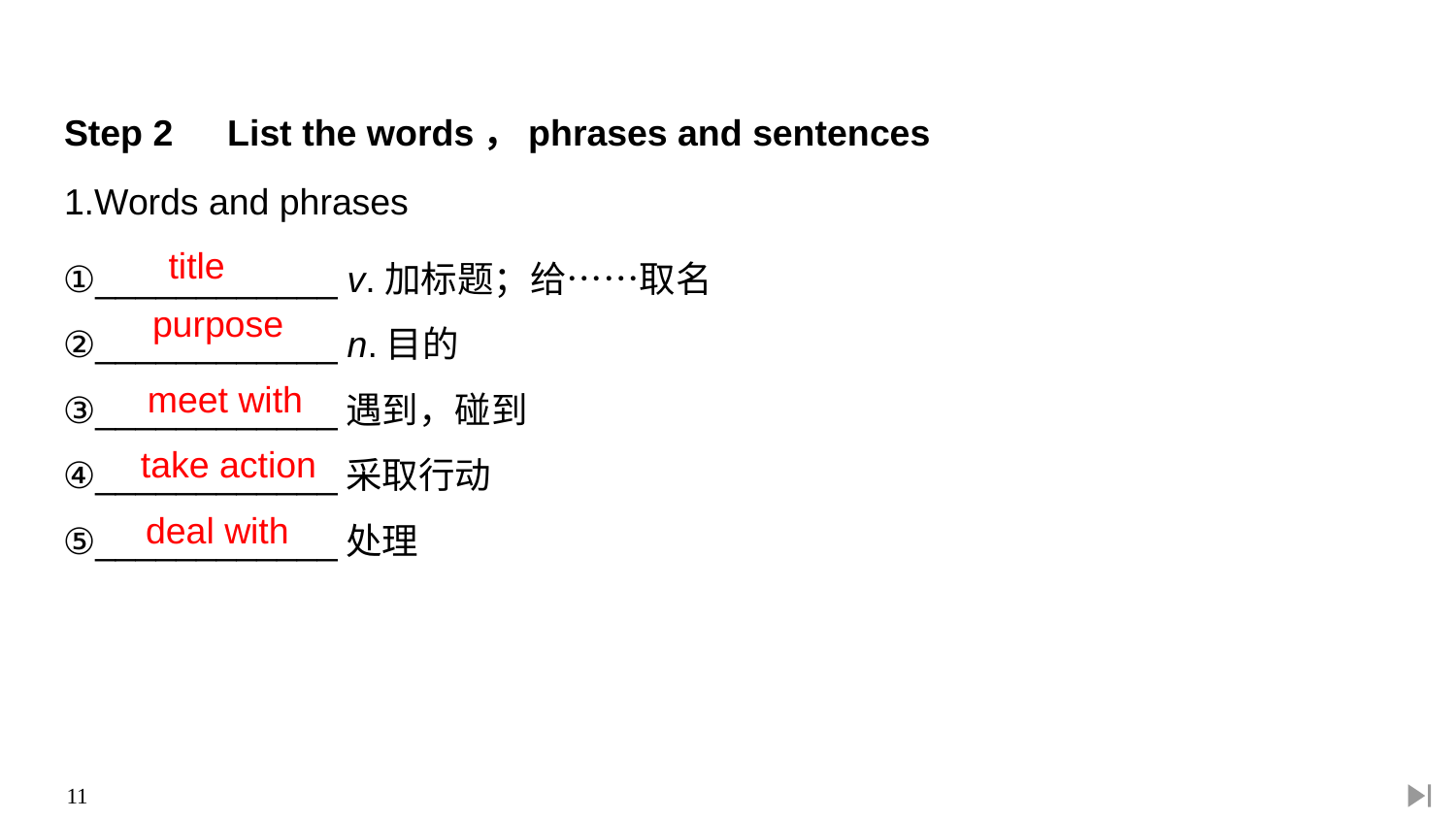

Step 2　List the words，phrases and sentences
1.Words and phrases
①____________ v.加标题；给……取名
②____________ n.目的
③____________遇到，碰到
④____________采取行动
⑤____________处理
title
purpose
meet with
take action
deal with